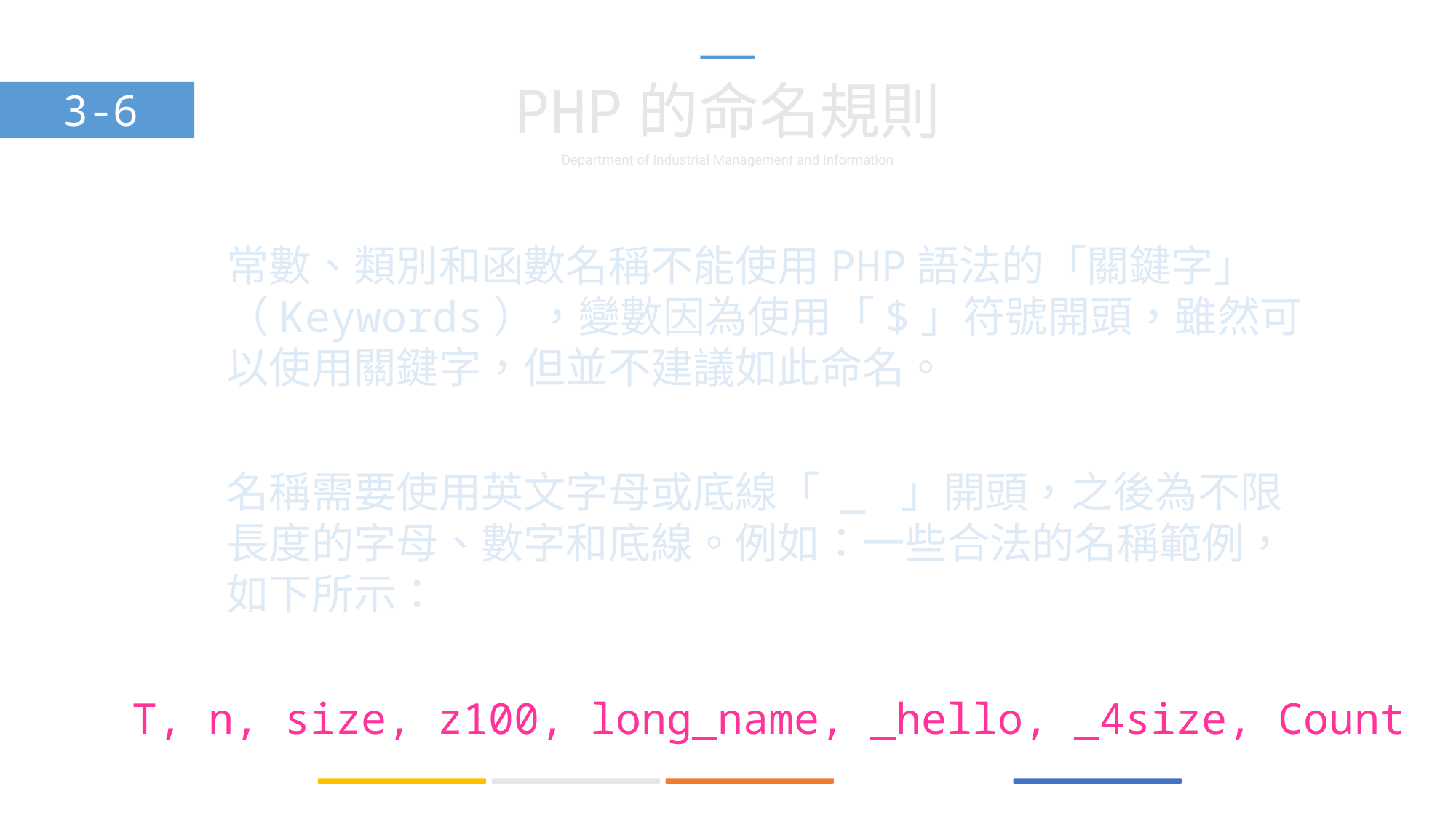

PHP的命名規則
3-6
常數、類別和函數名稱不能使用PHP語法的「關鍵字」（Keywords），變數因為使用「$」符號開頭，雖然可以使用關鍵字，但並不建議如此命名。
名稱需要使用英文字母或底線「 _ 」開頭，之後為不限長度的字母、數字和底線。例如：一些合法的名稱範例，如下所示：
T, n, size, z100, long_name, _hello, _4size, Count